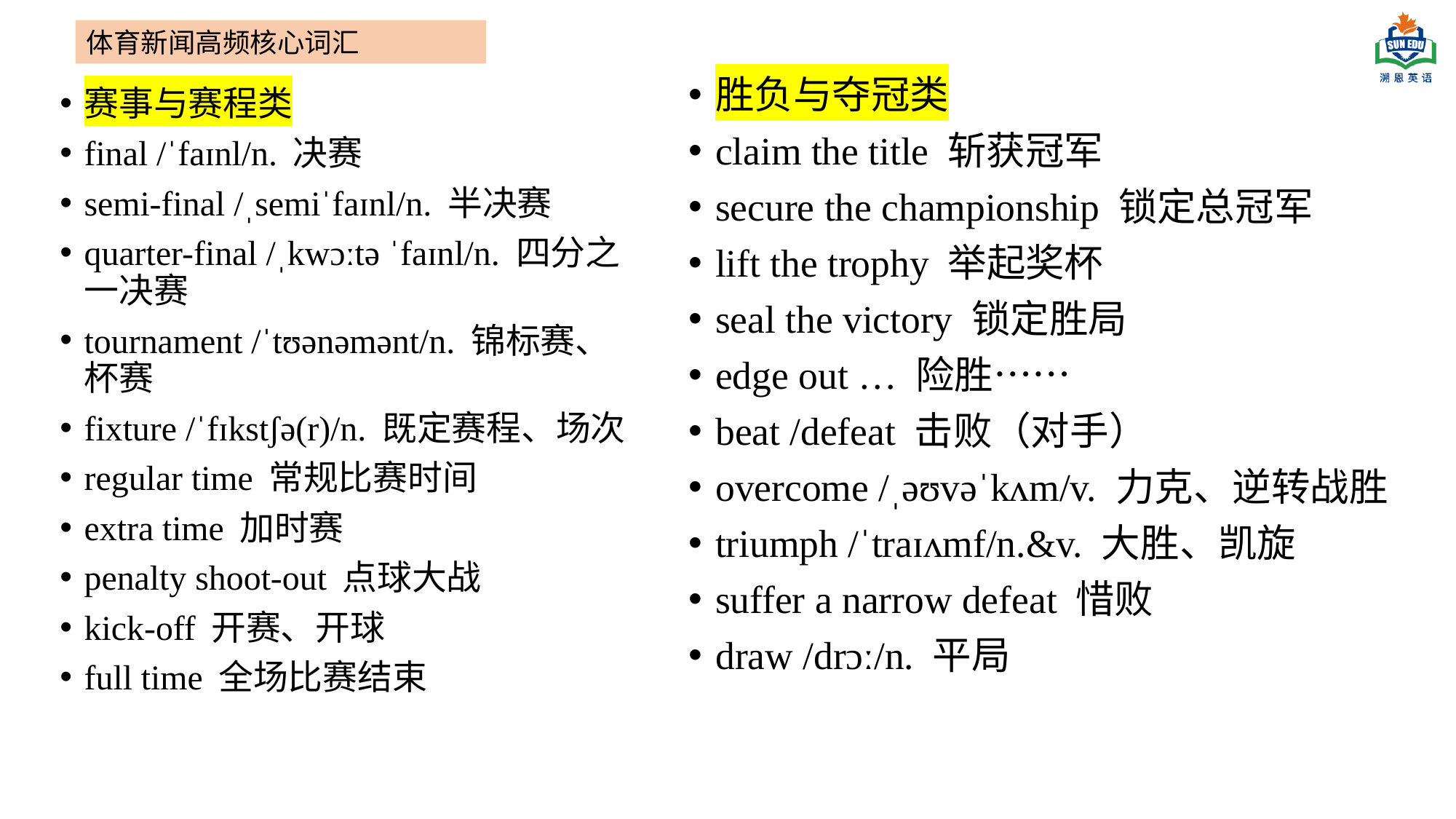

体育新闻高频核心词汇
胜负与夺冠类
claim the title 斩获冠军
secure the championship 锁定总冠军
lift the trophy 举起奖杯
seal the victory 锁定胜局
edge out … 险胜……
beat /defeat 击败（对手）
overcome /ˌəʊvəˈkʌm/v. 力克、逆转战胜
triumph /ˈtraɪʌmf/n.&v. 大胜、凯旋
suffer a narrow defeat 惜败
draw /drɔː/n. 平局

赛事与赛程类
final /ˈfaɪnl/n. 决赛
semi-final /ˌsemiˈfaɪnl/n. 半决赛
quarter-final /ˌkwɔːtə ˈfaɪnl/n. 四分之一决赛
tournament /ˈtʊənəmənt/n. 锦标赛、杯赛
fixture /ˈfɪkstʃə(r)/n. 既定赛程、场次
regular time 常规比赛时间
extra time 加时赛
penalty shoot-out 点球大战
kick-off 开赛、开球
full time 全场比赛结束